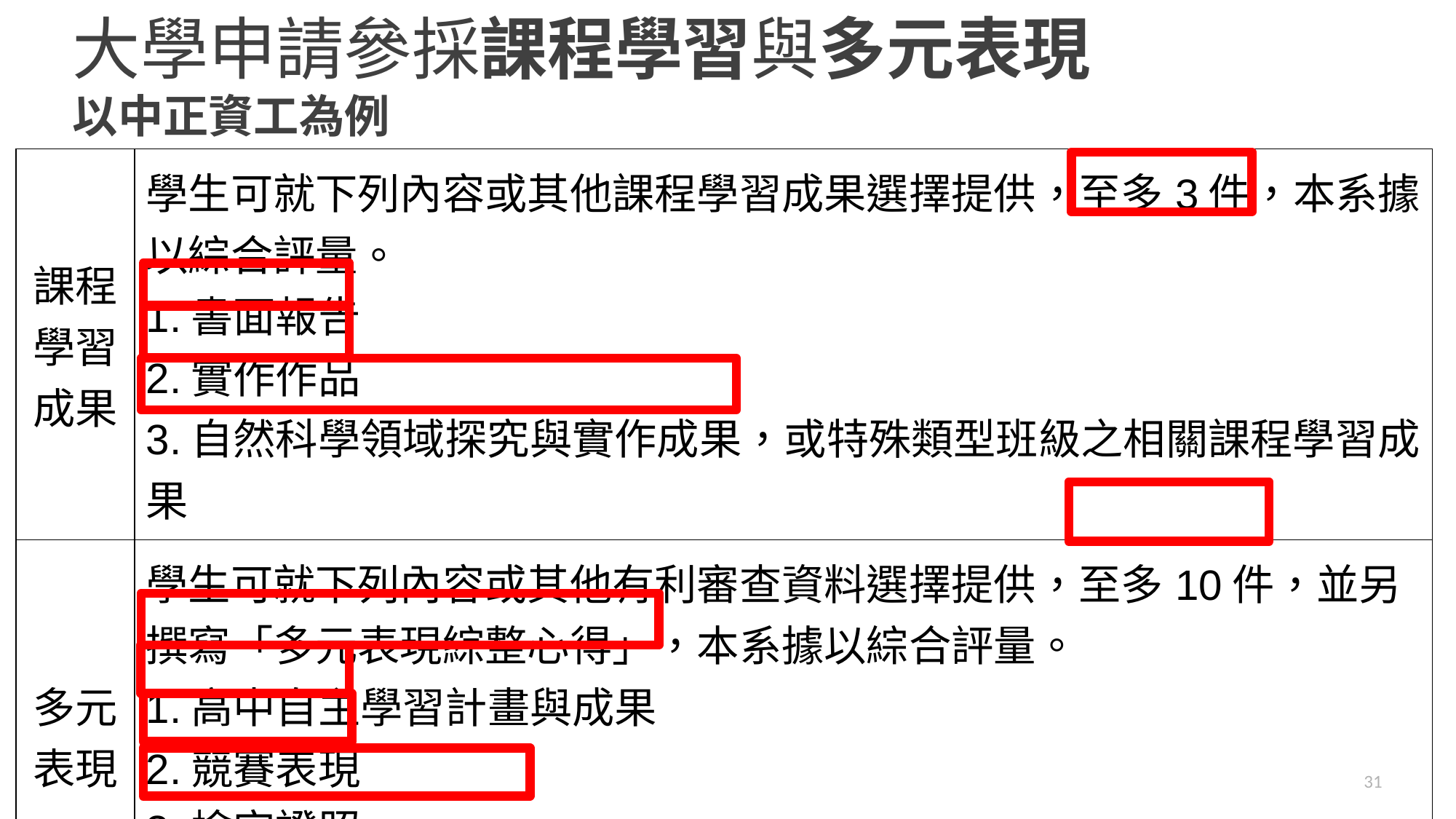

# 大學申請參採課程學習與多元表現 以中正資工為例
| 課程 學習 成果 | 學生可就下列內容或其他課程學習成果選擇提供，至多3件，本系據以綜合評量。 1.書面報告 2.實作作品 3.自然科學領域探究與實作成果，或特殊類型班級之相關課程學習成果 |
| --- | --- |
| 多元 表現 | 學生可就下列內容或其他有利審查資料選擇提供，至多10件，並另撰寫「多元表現綜整心得」，本系據以綜合評量。 1.高中自主學習計畫與成果 2.競賽表現 3.檢定證照 4.特殊優良表現證明 |

31